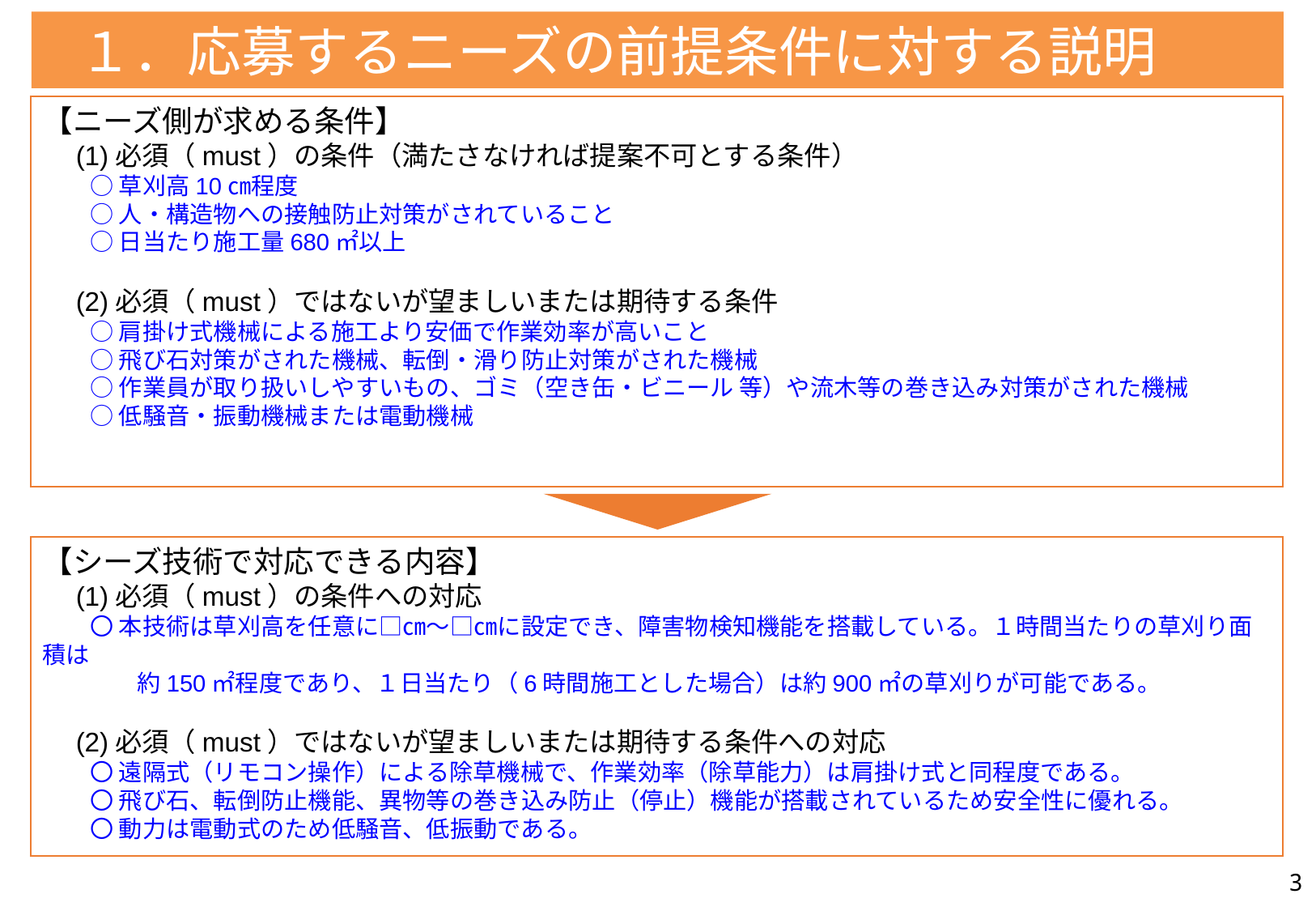

１．応募するニーズの前提条件に対する説明
【ニーズ側が求める条件】
　(1)必須（must）の条件（満たさなければ提案不可とする条件）
　　○ 草刈高10㎝程度
　　○ 人・構造物への接触防止対策がされていること
　　○ 日当たり施工量680㎡以上

　(2)必須（must）ではないが望ましいまたは期待する条件
　　○ 肩掛け式機械による施工より安価で作業効率が高いこと
　　○ 飛び石対策がされた機械、転倒・滑り防止対策がされた機械
　　○ 作業員が取り扱いしやすいもの、ゴミ（空き缶・ビニール 等）や流木等の巻き込み対策がされた機械
　　○ 低騒音・振動機械または電動機械

【シーズ技術で対応できる内容】
　(1)必須（must）の条件への対応
　　〇 本技術は草刈高を任意に□㎝～□㎝に設定でき、障害物検知機能を搭載している。１時間当たりの草刈り面積は
　　　　約150㎡程度であり、１日当たり（6時間施工とした場合）は約900㎡の草刈りが可能である。

　(2)必須（must）ではないが望ましいまたは期待する条件への対応
　　〇 遠隔式（リモコン操作）による除草機械で、作業効率（除草能力）は肩掛け式と同程度である。
　　〇 飛び石、転倒防止機能、異物等の巻き込み防止（停止）機能が搭載されているため安全性に優れる。
　　〇 動力は電動式のため低騒音、低振動である。
3